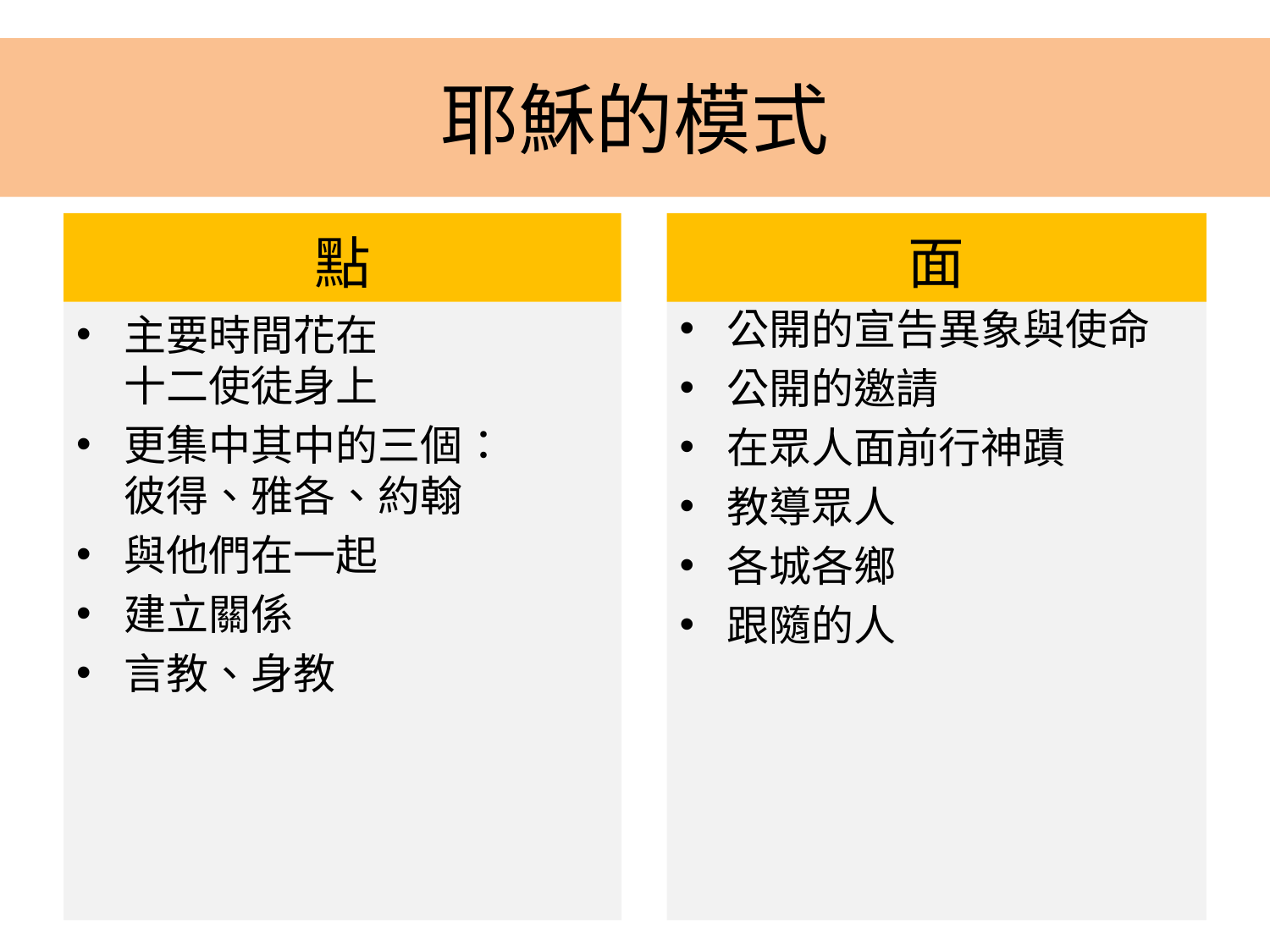

# 耶穌的模式
點
面
公開的宣告異象與使命
公開的邀請
在眾人面前行神蹟
教導眾人
各城各鄉
跟隨的人
主要時間花在
十二使徒身上
更集中其中的三個：
彼得、雅各、約翰
與他們在一起
建立關係
言教、身教